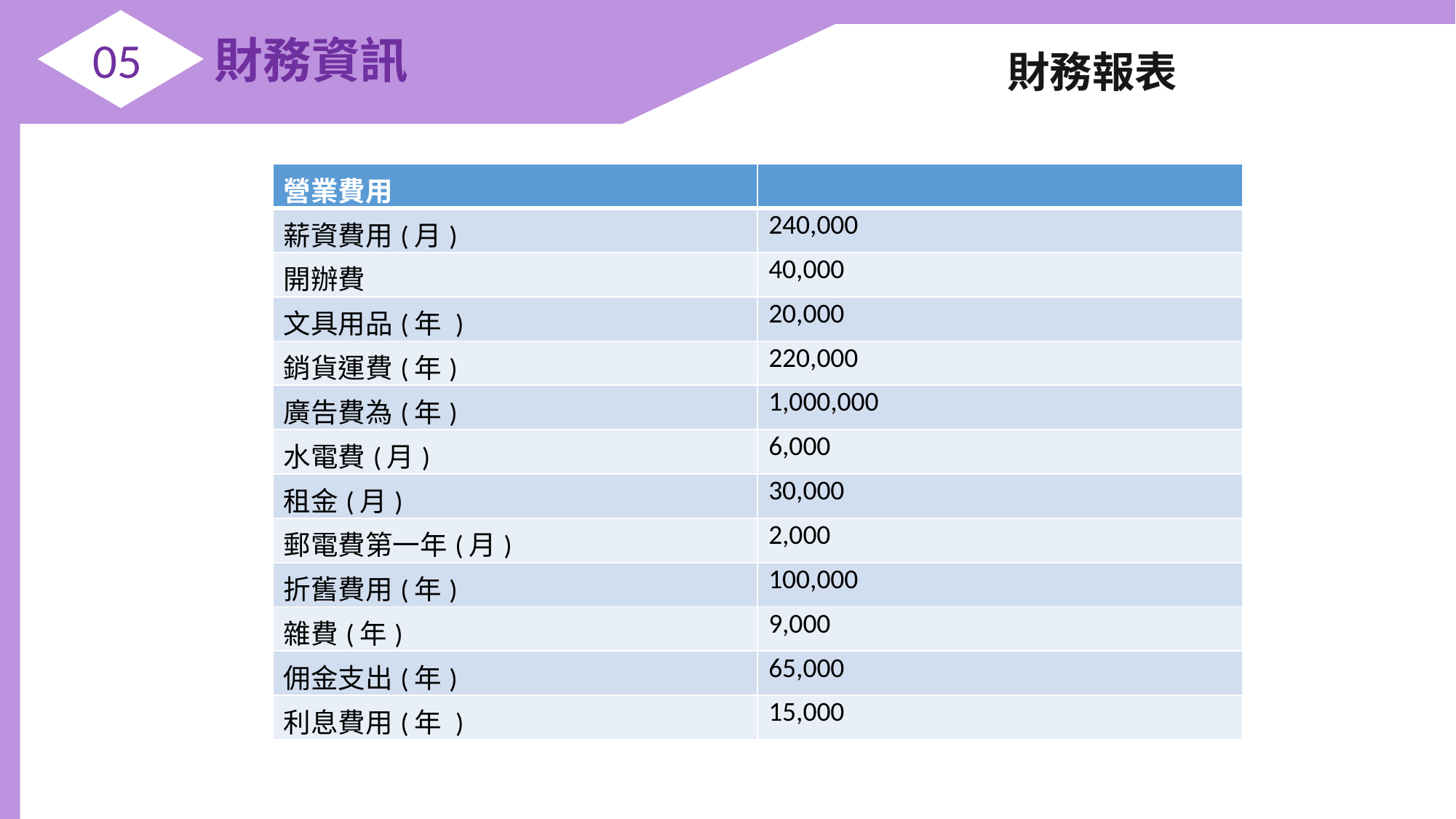

財務報表
| 營業費用 |  |
| --- | --- |
| 薪資費用(月) | 240,000 |
| 開辦費 | 40,000 |
| 文具用品(年 ) | 20,000 |
| 銷貨運費(年) | 220,000 |
| 廣告費為(年) | 1,000,000 |
| 水電費(月) | 6,000 |
| 租金(月) | 30,000 |
| 郵電費第一年(月) | 2,000 |
| 折舊費用(年) | 100,000 |
| 雜費(年) | 9,000 |
| 佣金支出(年) | 65,000 |
| 利息費用(年 ) | 15,000 |